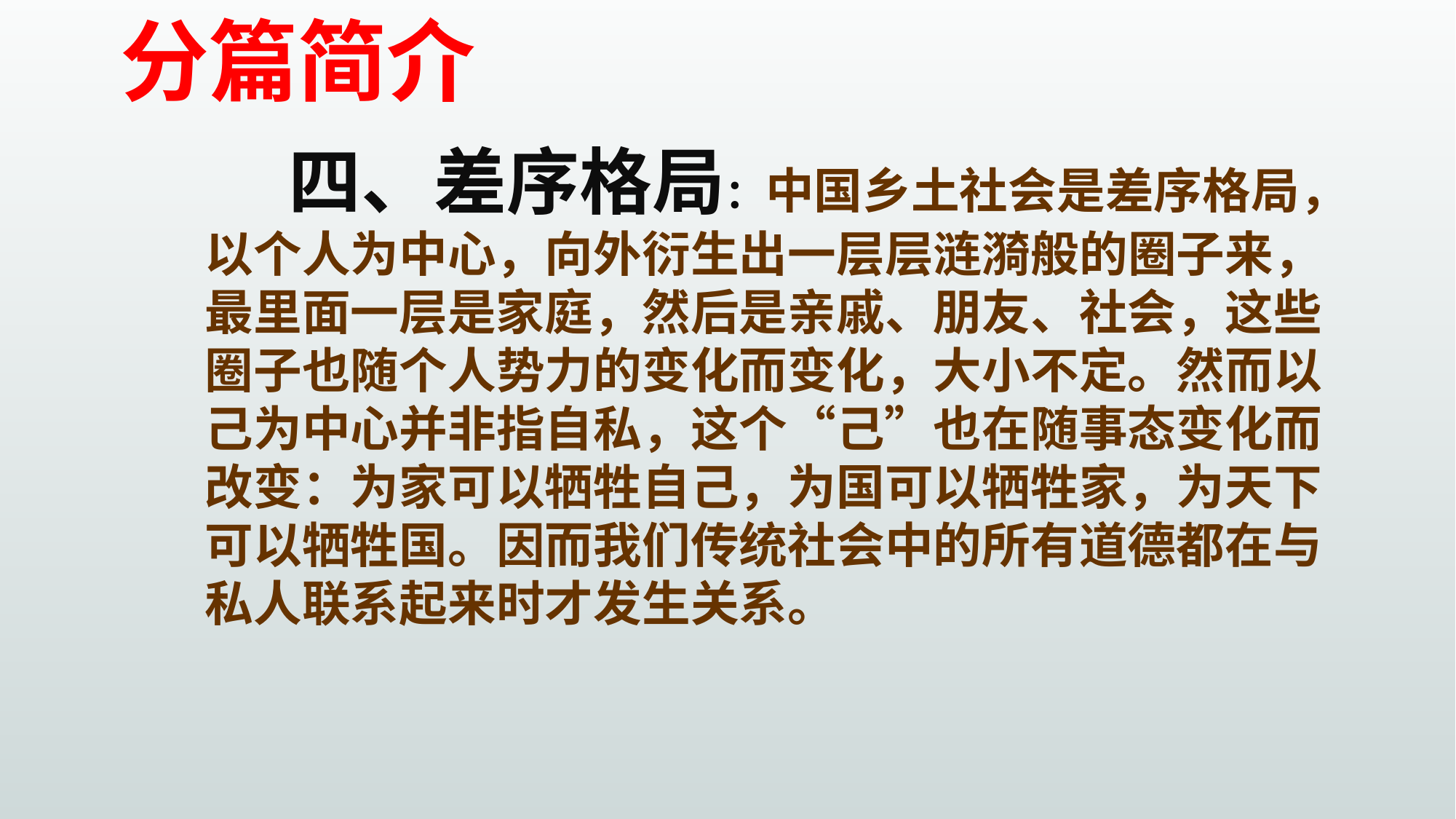

分篇简介
    四、差序格局：中国乡土社会是差序格局，以个人为中心，向外衍生出一层层涟漪般的圈子来，最里面一层是家庭，然后是亲戚、朋友、社会，这些圈子也随个人势力的变化而变化，大小不定。然而以己为中心并非指自私，这个“己”也在随事态变化而改变：为家可以牺牲自己，为国可以牺牲家，为天下可以牺牲国。因而我们传统社会中的所有道德都在与私人联系起来时才发生关系。